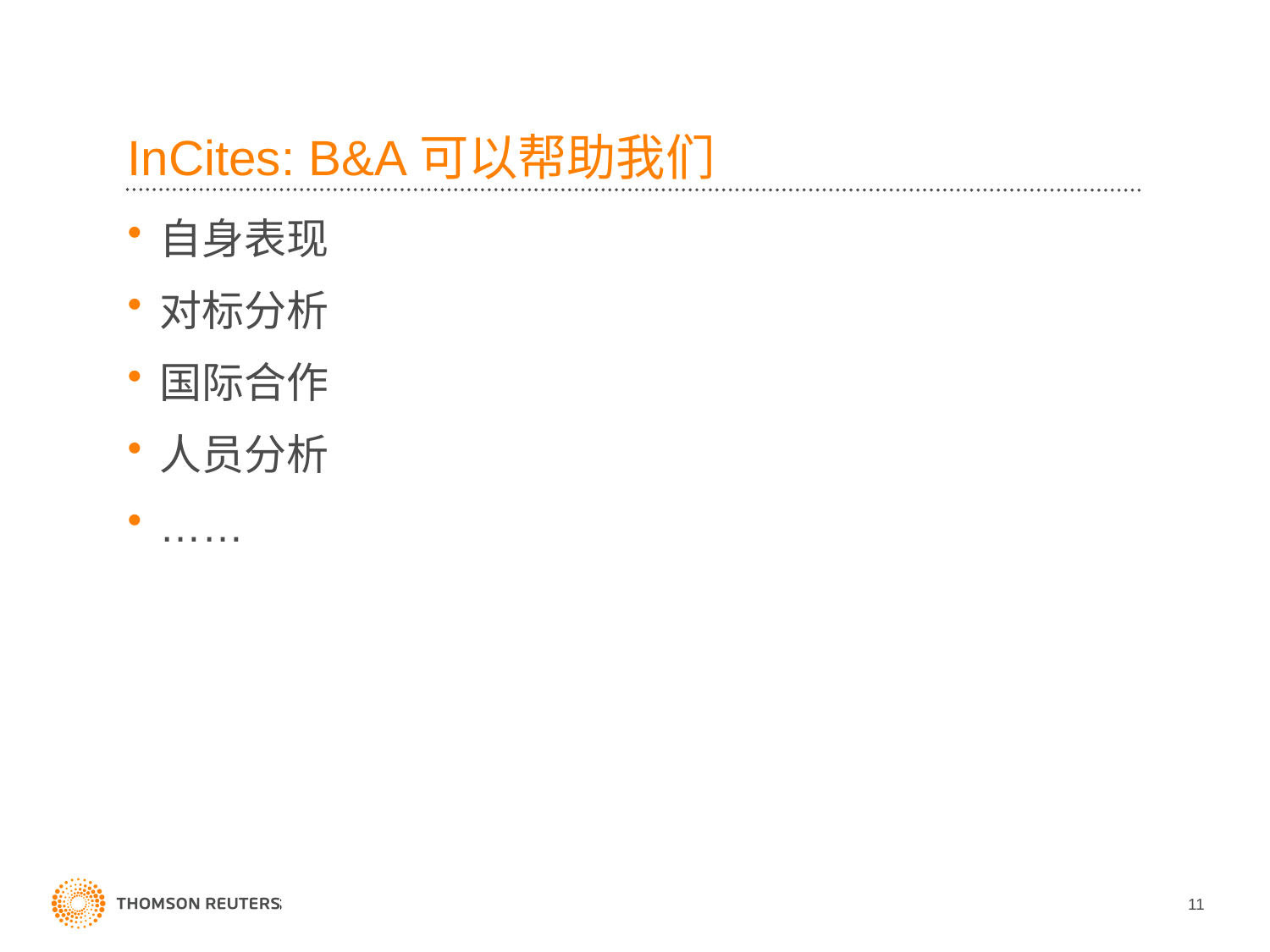

# InCites: B&A可以帮助我们
自身表现
对标分析
国际合作
人员分析
……
11